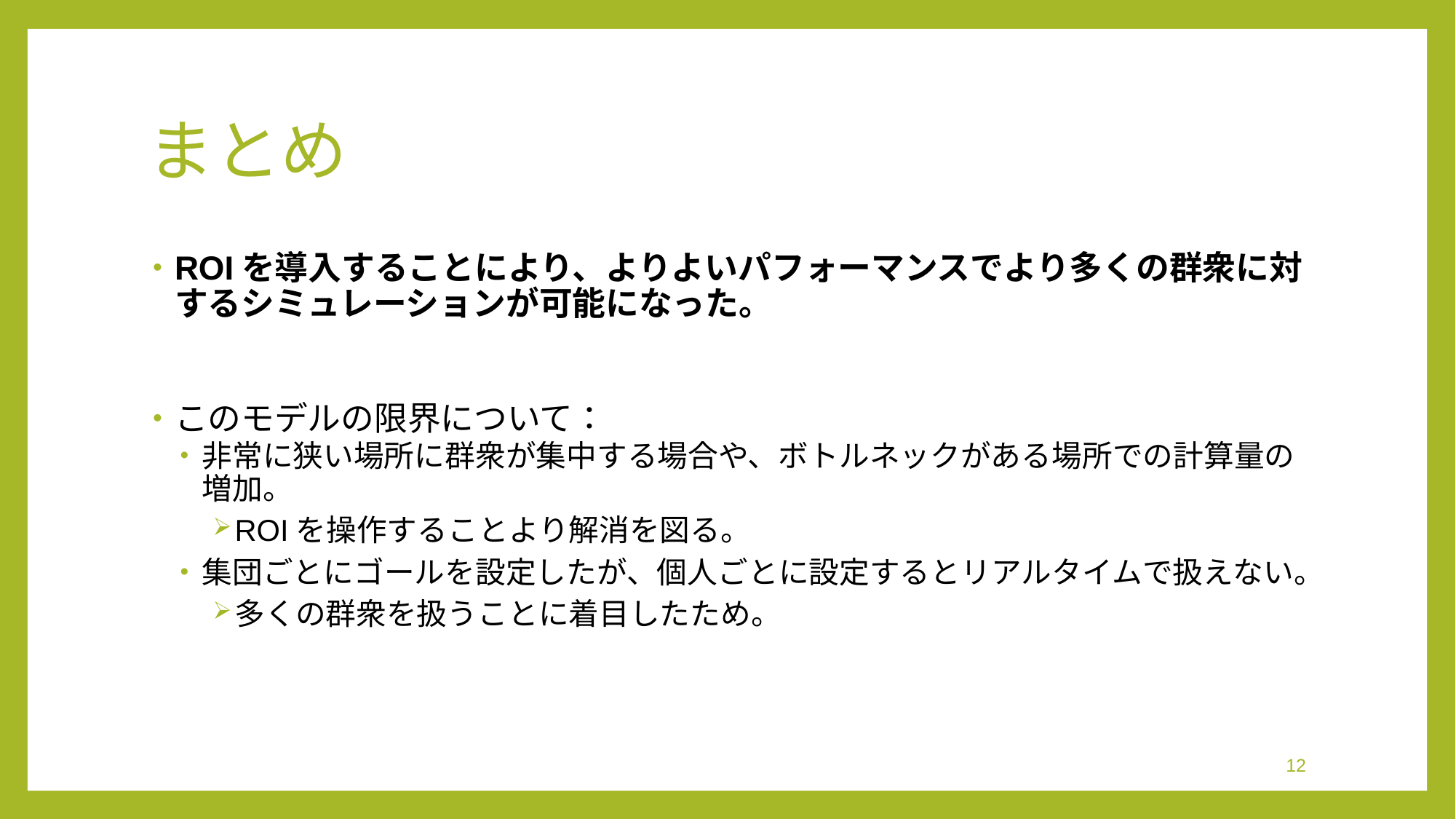

# まとめ
ROIを導入することにより、よりよいパフォーマンスでより多くの群衆に対するシミュレーションが可能になった。

このモデルの限界について：
非常に狭い場所に群衆が集中する場合や、ボトルネックがある場所での計算量の増加。
ROIを操作することより解消を図る。
集団ごとにゴールを設定したが、個人ごとに設定するとリアルタイムで扱えない。
多くの群衆を扱うことに着目したため。
12